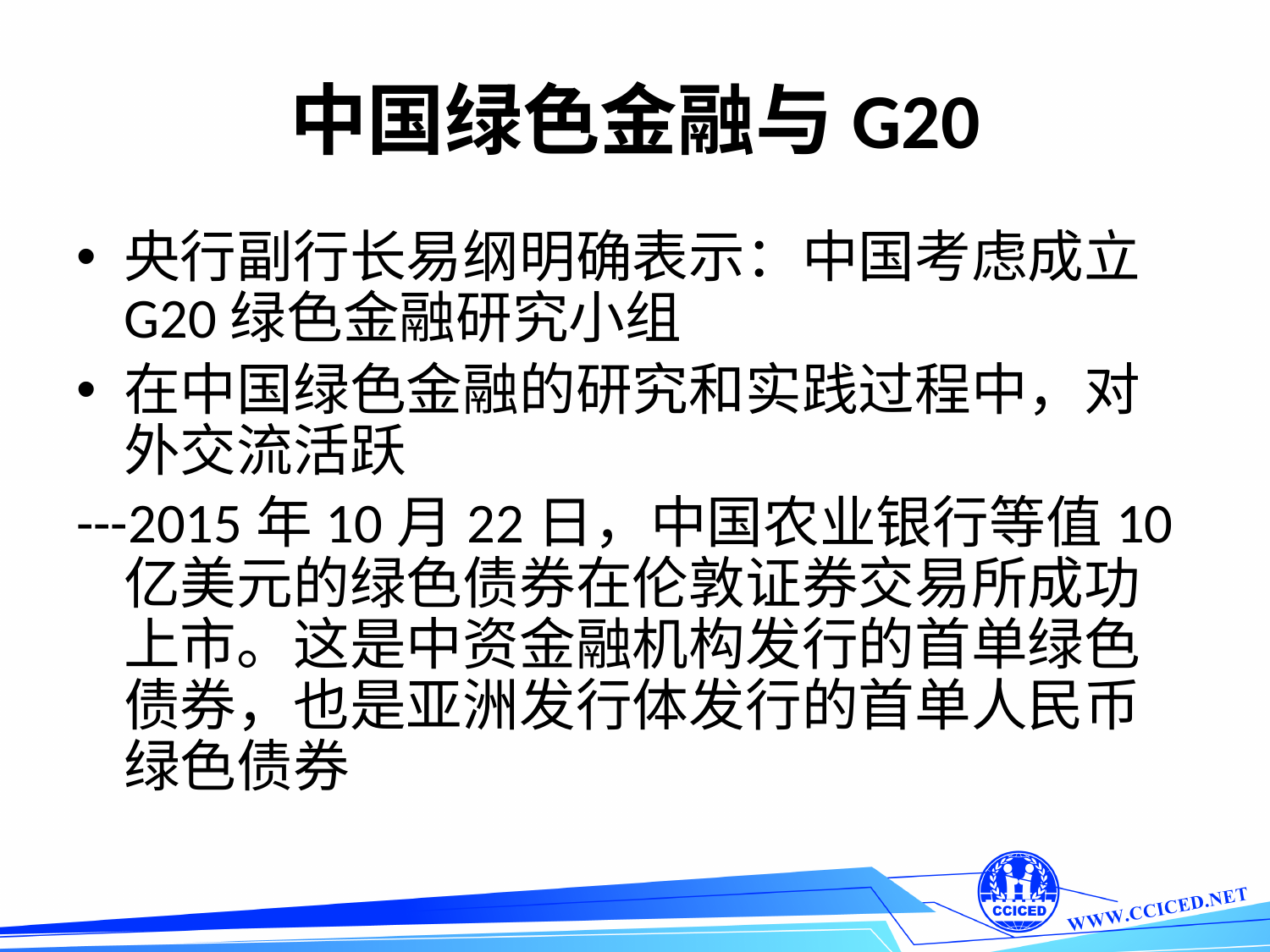

# 中国绿色金融与G20
央行副行长易纲明确表示：中国考虑成立G20绿色金融研究小组
在中国绿色金融的研究和实践过程中，对外交流活跃
---2015年10月22日，中国农业银行等值10亿美元的绿色债券在伦敦证券交易所成功上市。这是中资金融机构发行的首单绿色债券，也是亚洲发行体发行的首单人民币绿色债券